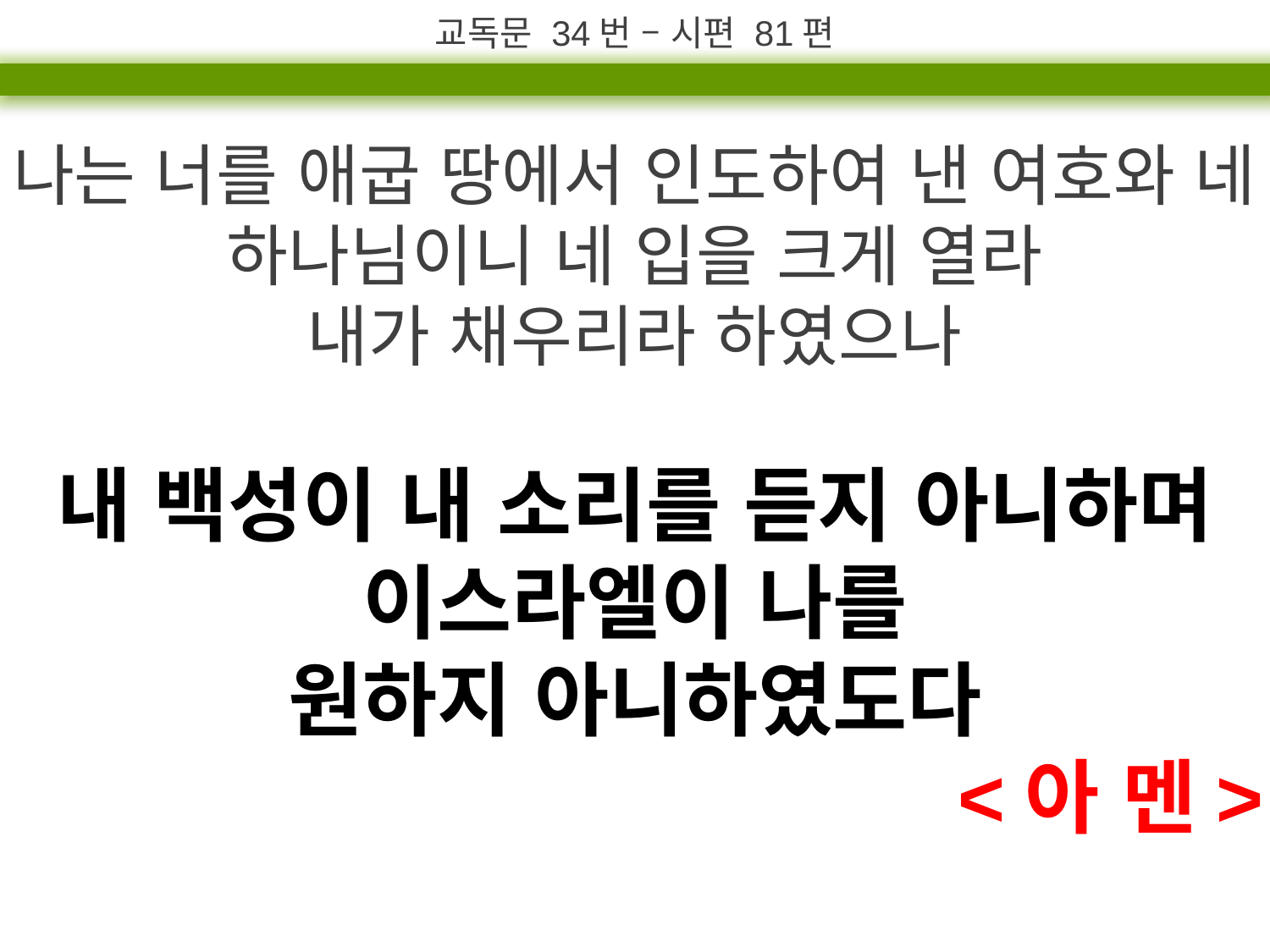

교독문 34번 – 시편 81편

나는 너를 애굽 땅에서 인도하여 낸 여호와 네 하나님이니 네 입을 크게 열라
내가 채우리라 하였으나
내 백성이 내 소리를 듣지 아니하며
이스라엘이 나를
원하지 아니하였도다
<아 멘>